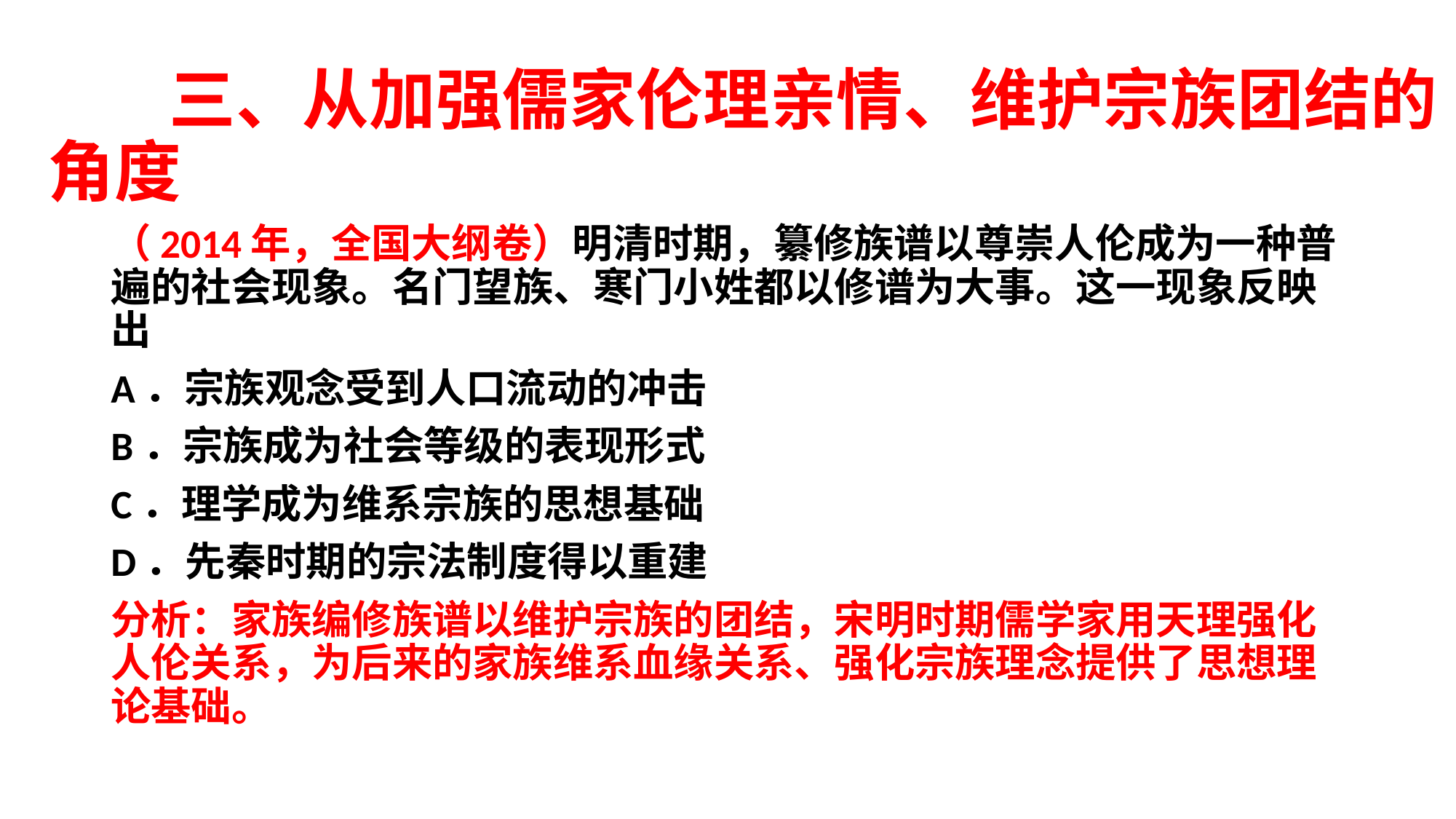

# 三、从加强儒家伦理亲情、维护宗族团结的角度
（2014年，全国大纲卷）明清时期，纂修族谱以尊崇人伦成为一种普遍的社会现象。名门望族、寒门小姓都以修谱为大事。这一现象反映出
A．宗族观念受到人口流动的冲击
B．宗族成为社会等级的表现形式
C．理学成为维系宗族的思想基础
D．先秦时期的宗法制度得以重建
分析：家族编修族谱以维护宗族的团结，宋明时期儒学家用天理强化人伦关系，为后来的家族维系血缘关系、强化宗族理念提供了思想理论基础。